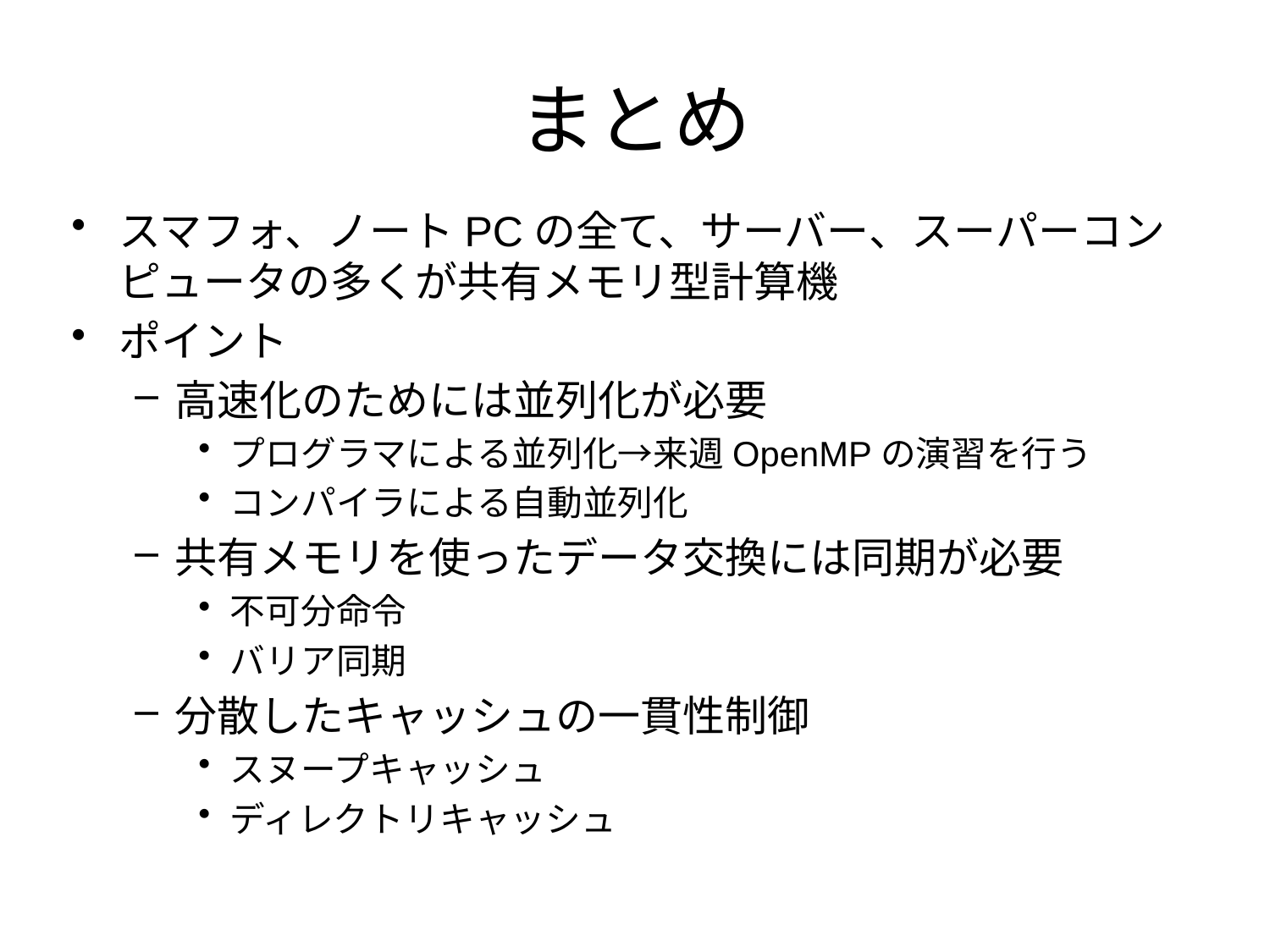

# まとめ
スマフォ、ノートPCの全て、サーバー、スーパーコンピュータの多くが共有メモリ型計算機
ポイント
高速化のためには並列化が必要
プログラマによる並列化→来週OpenMPの演習を行う
コンパイラによる自動並列化
共有メモリを使ったデータ交換には同期が必要
不可分命令
バリア同期
分散したキャッシュの一貫性制御
スヌープキャッシュ
ディレクトリキャッシュ